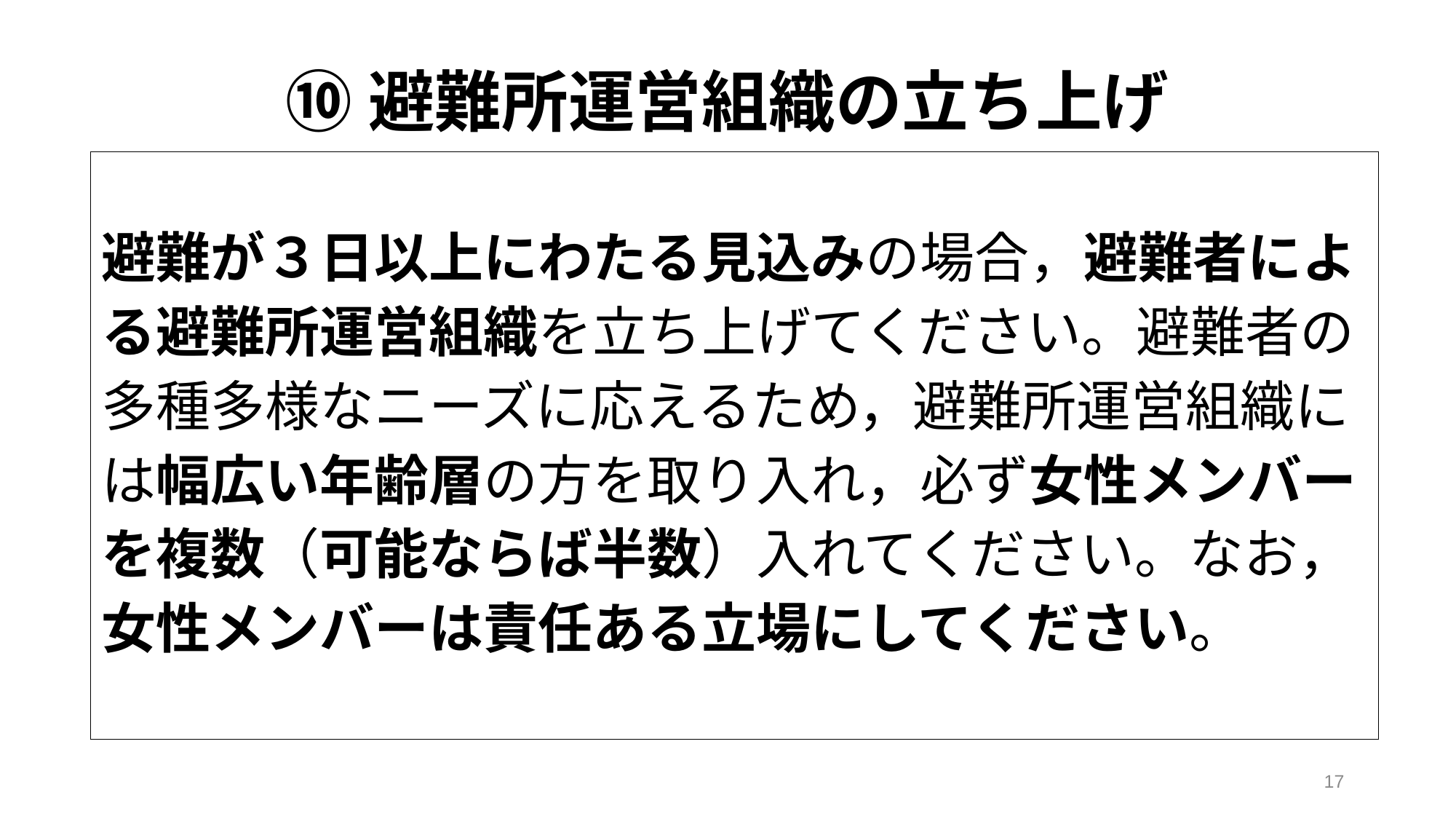

# ⑩避難所運営組織の立ち上げ
避難が３日以上にわたる見込みの場合，避難者によ
る避難所運営組織を立ち上げてください。避難者の
多種多様なニーズに応えるため，避難所運営組織に
は幅広い年齢層の方を取り入れ，必ず女性メンバー
を複数（可能ならば半数）入れてください。なお，
女性メンバーは責任ある立場にしてください。
その後，避難が３日以上にわたる見込みの場合，
避難者による避難所運営組織を立ち上げます。

17